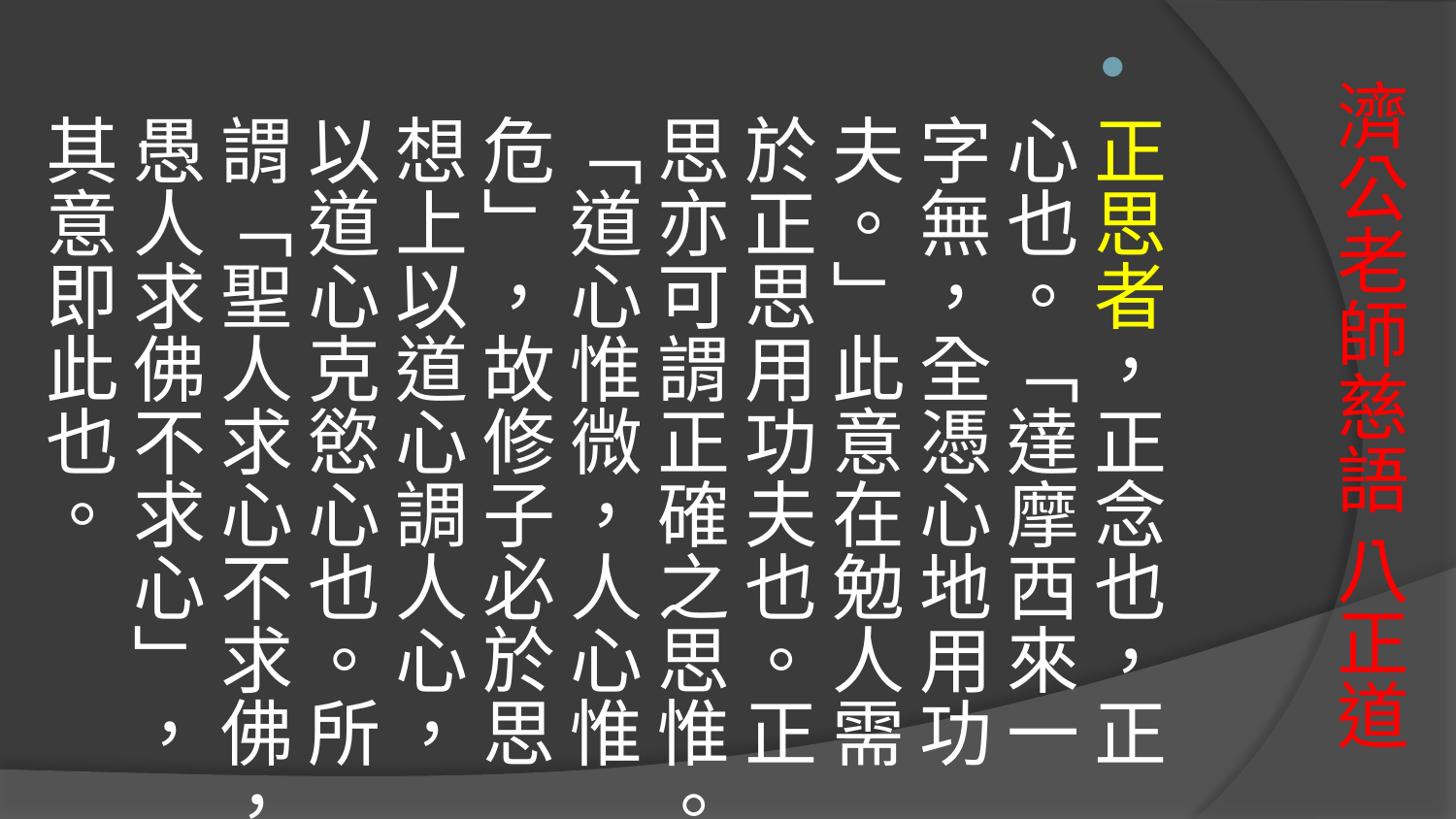

正思者，正念也，正心也。「達摩西來一字無，全憑心地用功夫。」此意在勉人需於正思用功夫也。正思亦可謂正確之思惟。「道心惟微，人心惟危」，故修子必於思想上以道心調人心，以道心克慾心也。所謂「聖人求心不求佛，愚人求佛不求心」，其意即此也。
# 濟公老師慈語 八正道